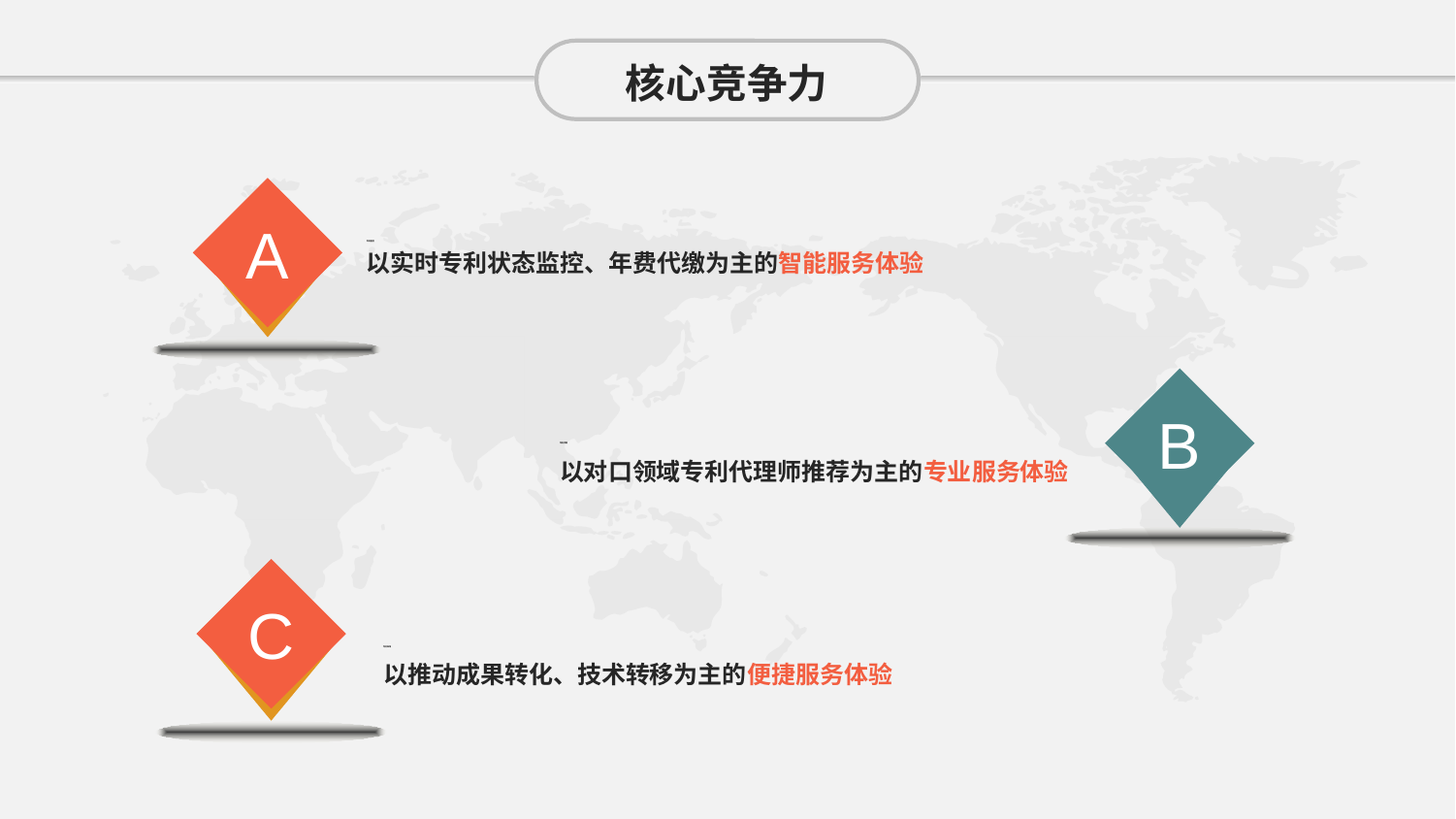

核心竞争力
A

专利监控
以实时专利状态监控、年费代缴为主的智能服务体验

B

专利代理
以对口领域专利代理师推荐为主的专业服务体验

C

专利市场
以推动成果转化、技术转移为主的便捷服务体验